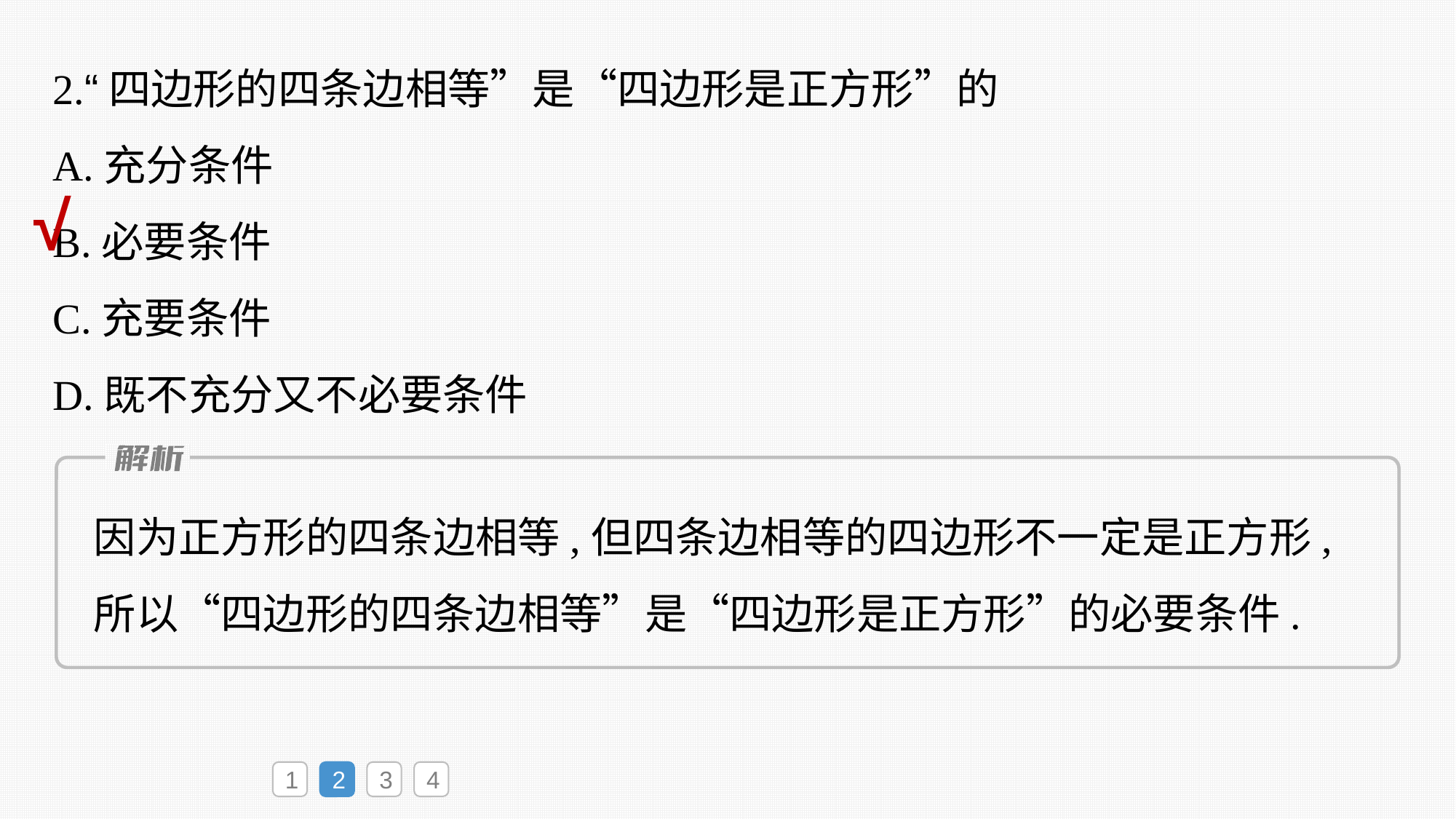

2.“四边形的四条边相等”是“四边形是正方形”的
A.充分条件
B.必要条件
C.充要条件
D.既不充分又不必要条件
√

因为正方形的四条边相等,但四条边相等的四边形不一定是正方形,所以“四边形的四条边相等”是“四边形是正方形”的必要条件.
1
2
3
4